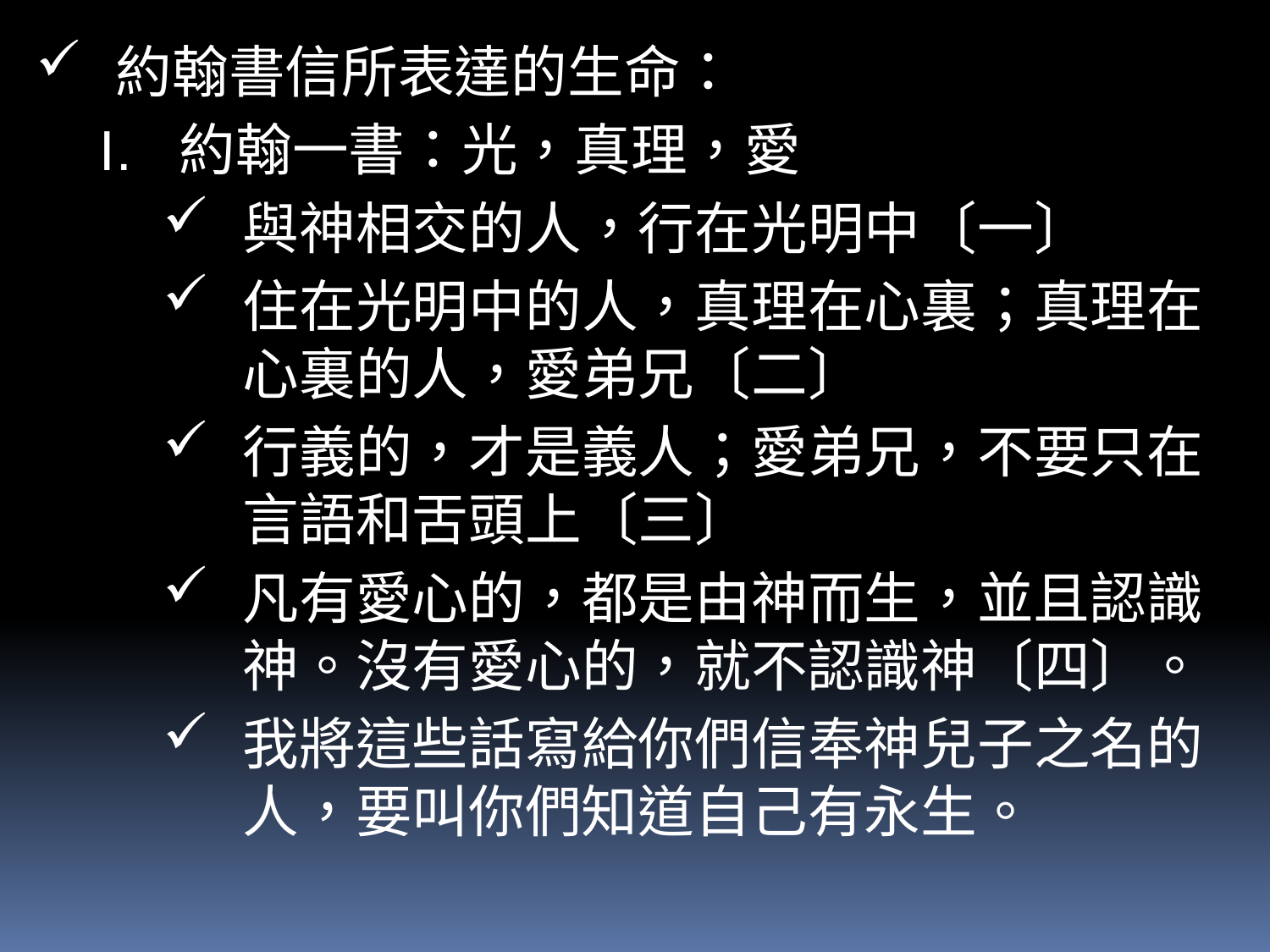

約翰書信所表達的生命：
約翰一書：光，真理，愛
與神相交的人，行在光明中〔一〕
住在光明中的人，真理在心裏；真理在心裏的人，愛弟兄〔二〕
行義的，才是義人；愛弟兄，不要只在言語和舌頭上〔三〕
凡有愛心的，都是由神而生，並且認識神。沒有愛心的，就不認識神〔四〕。
我將這些話寫給你們信奉神兒子之名的人，要叫你們知道自己有永生。